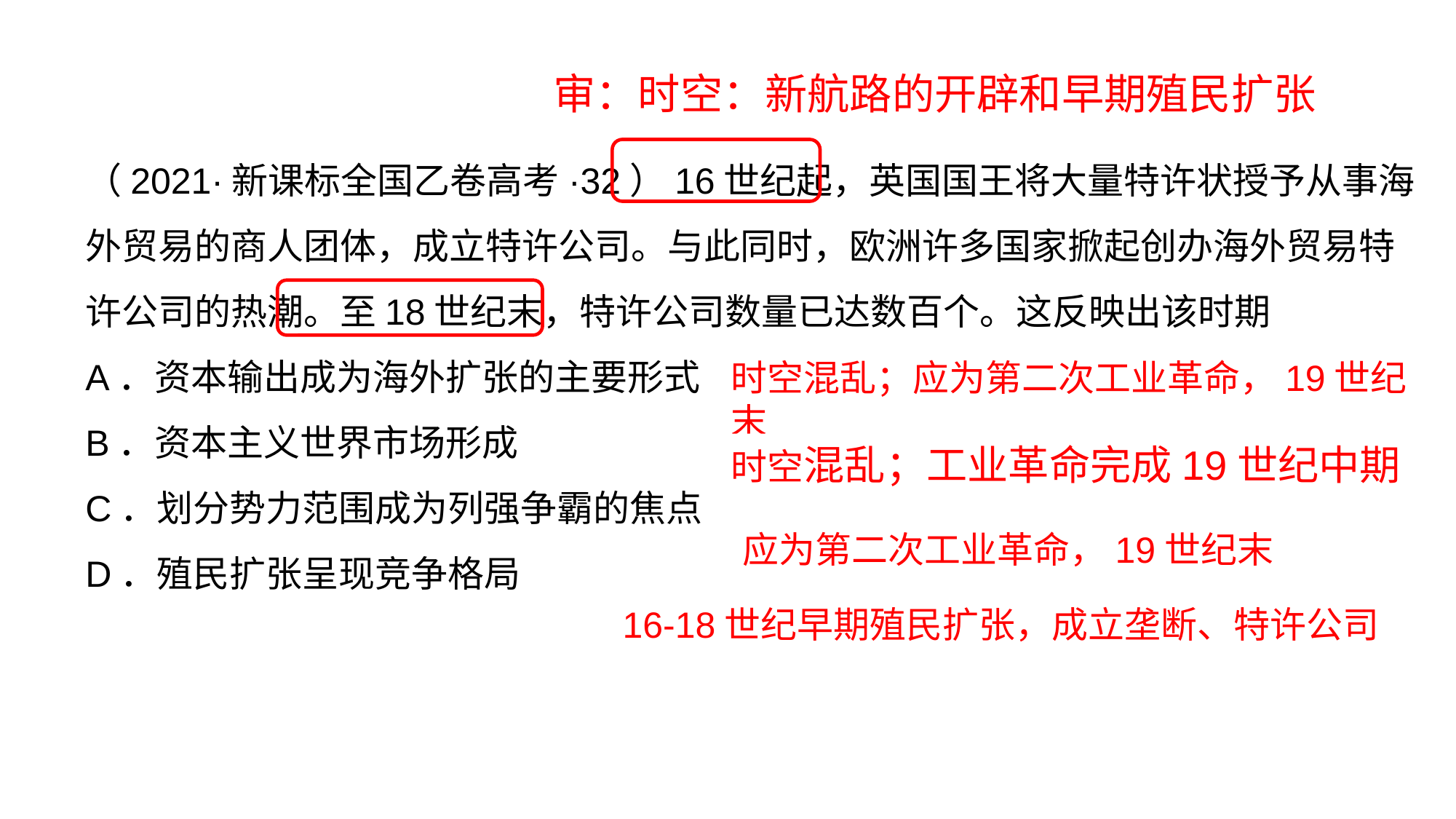

审：时空：新航路的开辟和早期殖民扩张
（2021·新课标全国乙卷高考·32）16世纪起，英国国王将大量特许状授予从事海外贸易的商人团体，成立特许公司。与此同时，欧洲许多国家掀起创办海外贸易特许公司的热潮。至18世纪末，特许公司数量已达数百个。这反映出该时期
A．资本输出成为海外扩张的主要形式
B．资本主义世界市场形成
C．划分势力范围成为列强争霸的焦点
D．殖民扩张呈现竞争格局

时空混乱；应为第二次工业革命，19世纪末
时空混乱；工业革命完成19世纪中期
应为第二次工业革命，19世纪末
16-18世纪早期殖民扩张，成立垄断、特许公司